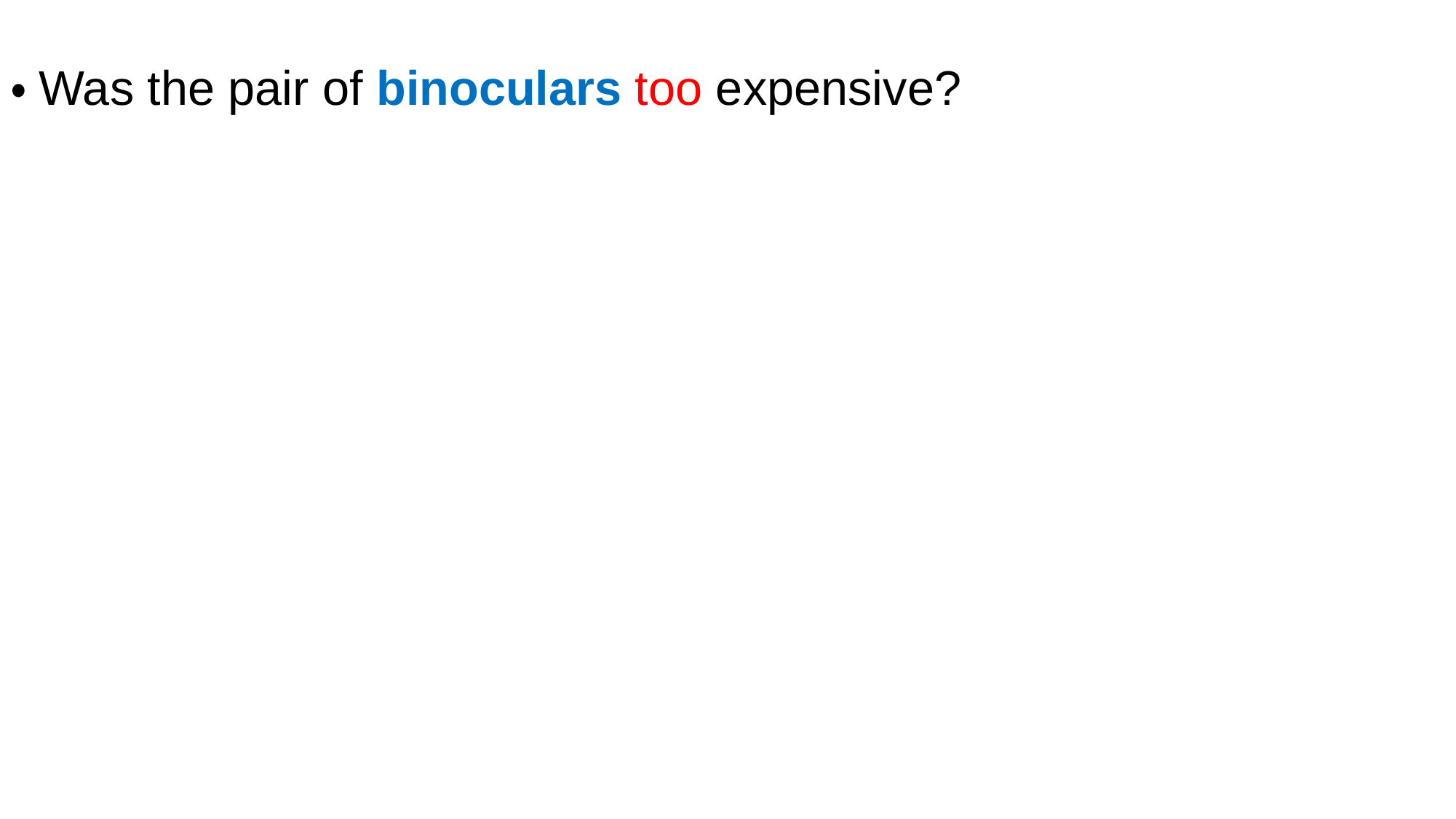

・Was the pair of binoculars too expensive?